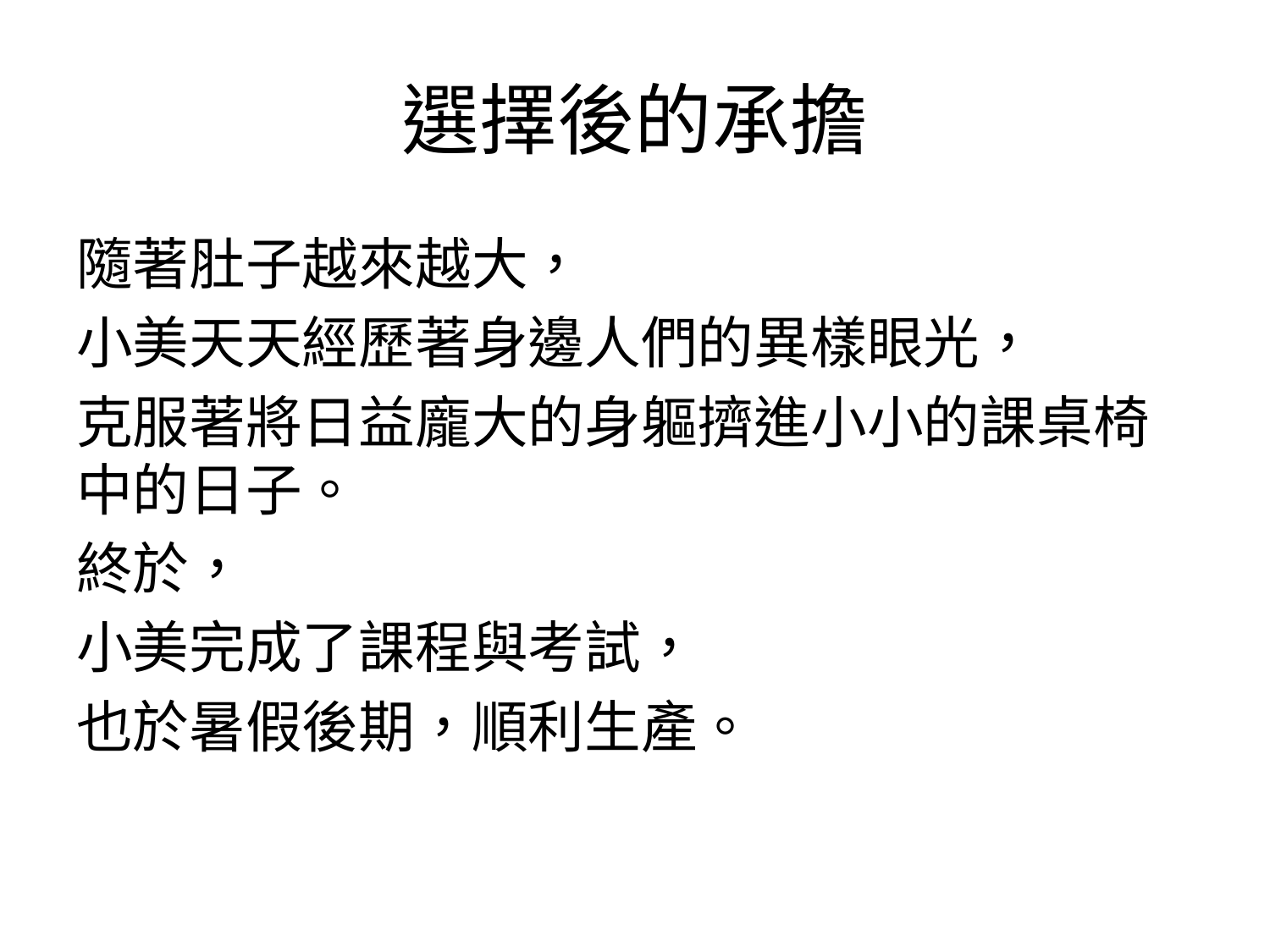

# 選擇後的承擔
隨著肚子越來越大，
小美天天經歷著身邊人們的異樣眼光，
克服著將日益龐大的身軀擠進小小的課桌椅中的日子。
終於，
小美完成了課程與考試，
也於暑假後期，順利生產。